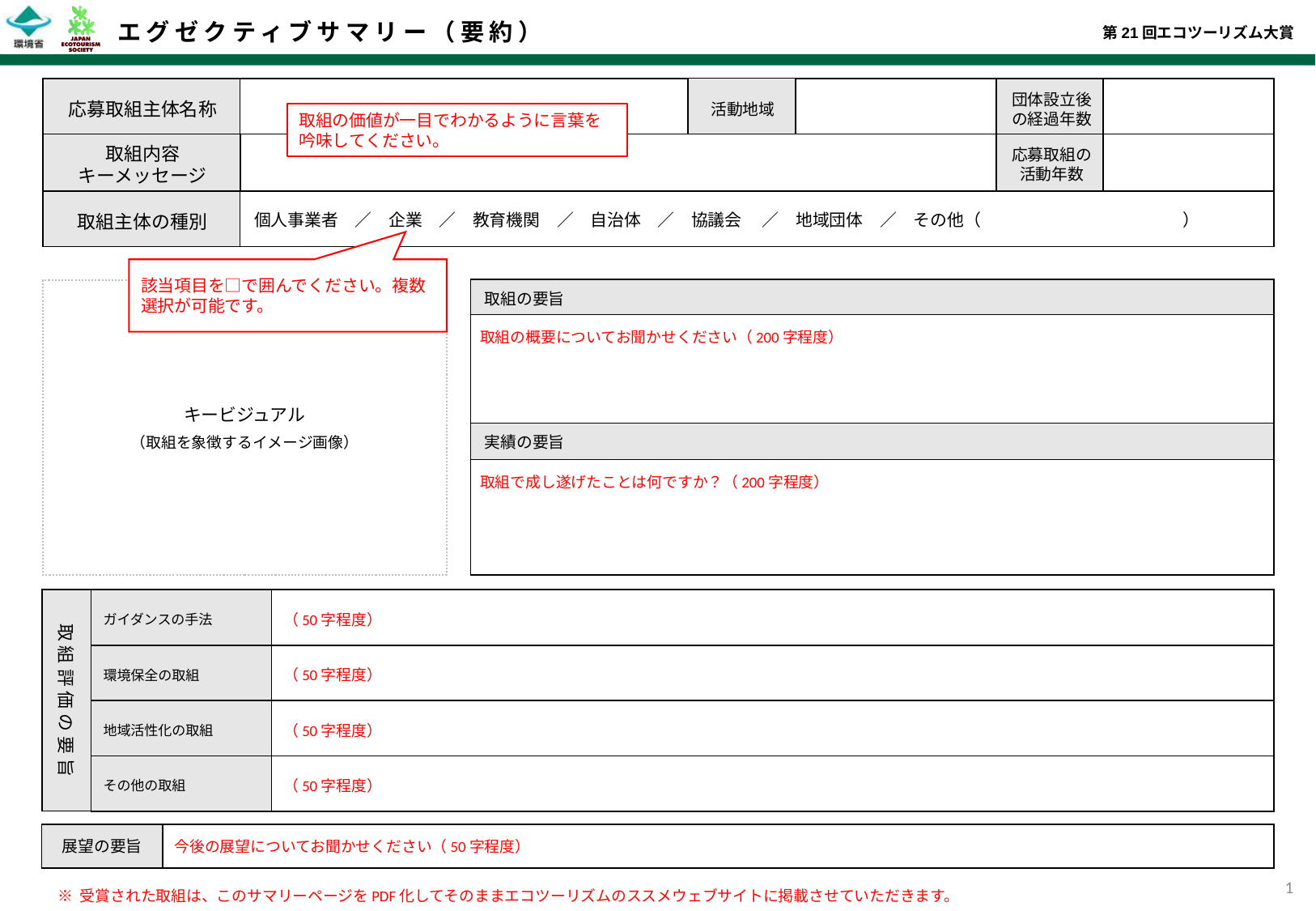

活動地域
応募取組主体名称

団体設立後の経過年数

取組の価値が一目でわかるように言葉を吟味してください。
取組内容
キーメッセージ

応募取組の活動年数

個人事業者　／　企業　／　教育機関　／　自治体　／　協議会　 ／　地域団体　／　その他（　　　　　　　　　　　　）
取組主体の種別
該当項目を□で囲んでください。複数選択が可能です。
取組の要旨
キービジュアル
（取組を象徴するイメージ画像）
取組の概要についてお聞かせください（200字程度）
実績の要旨
取組で成し遂げたことは何ですか？（200字程度）
取組評価の要旨
ガイダンスの手法
（50字程度）
環境保全の取組
（50字程度）
地域活性化の取組
（50字程度）
（50字程度）
その他の取組
展望の要旨
今後の展望についてお聞かせください（50字程度）
※ 受賞された取組は、このサマリーページをPDF化してそのままエコツーリズムのススメウェブサイトに掲載させていただきます。